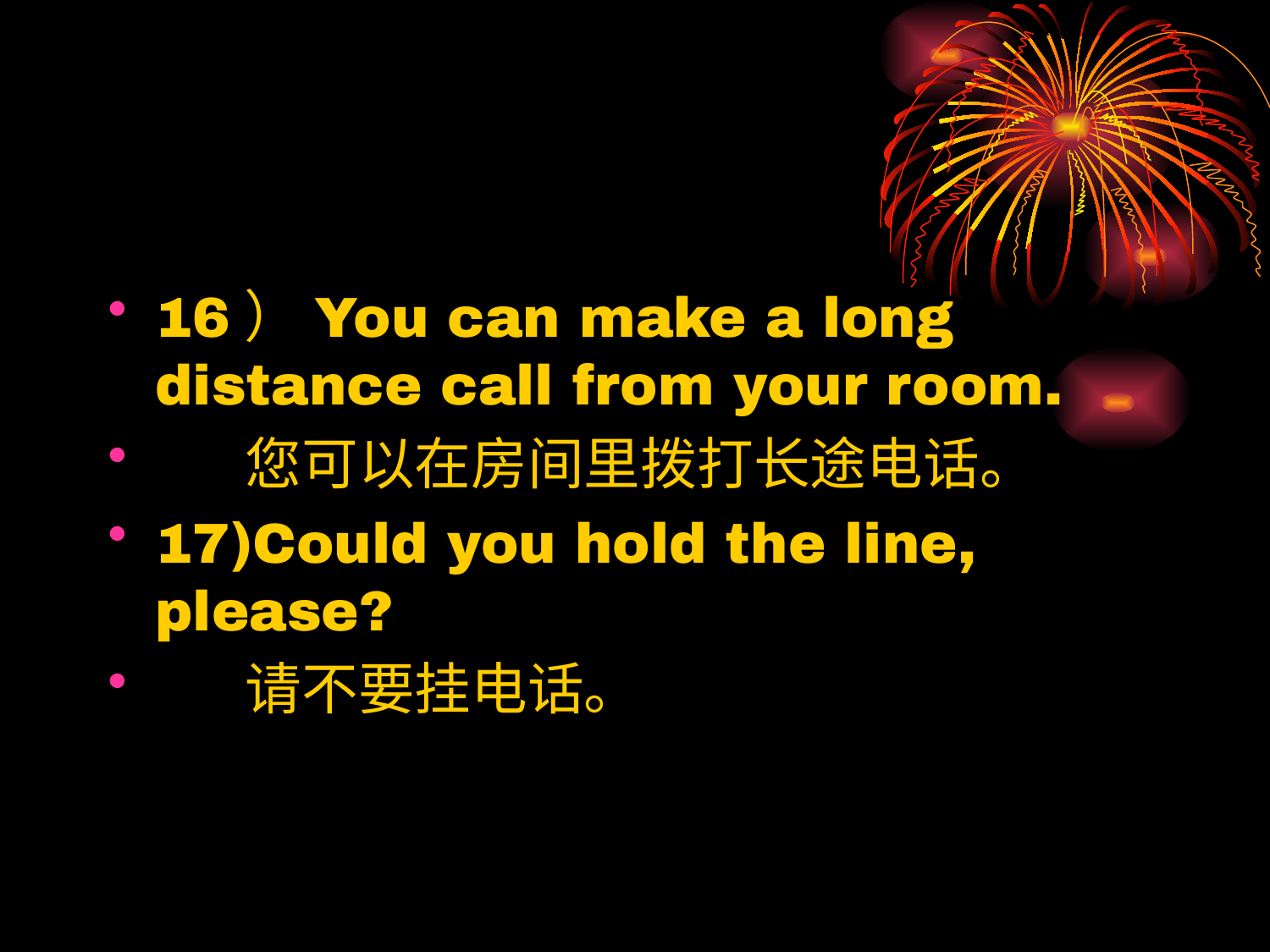

16）You can make a long distance call from your room.
      您可以在房间里拨打长途电话。
17)Could you hold the line, please?
      请不要挂电话。